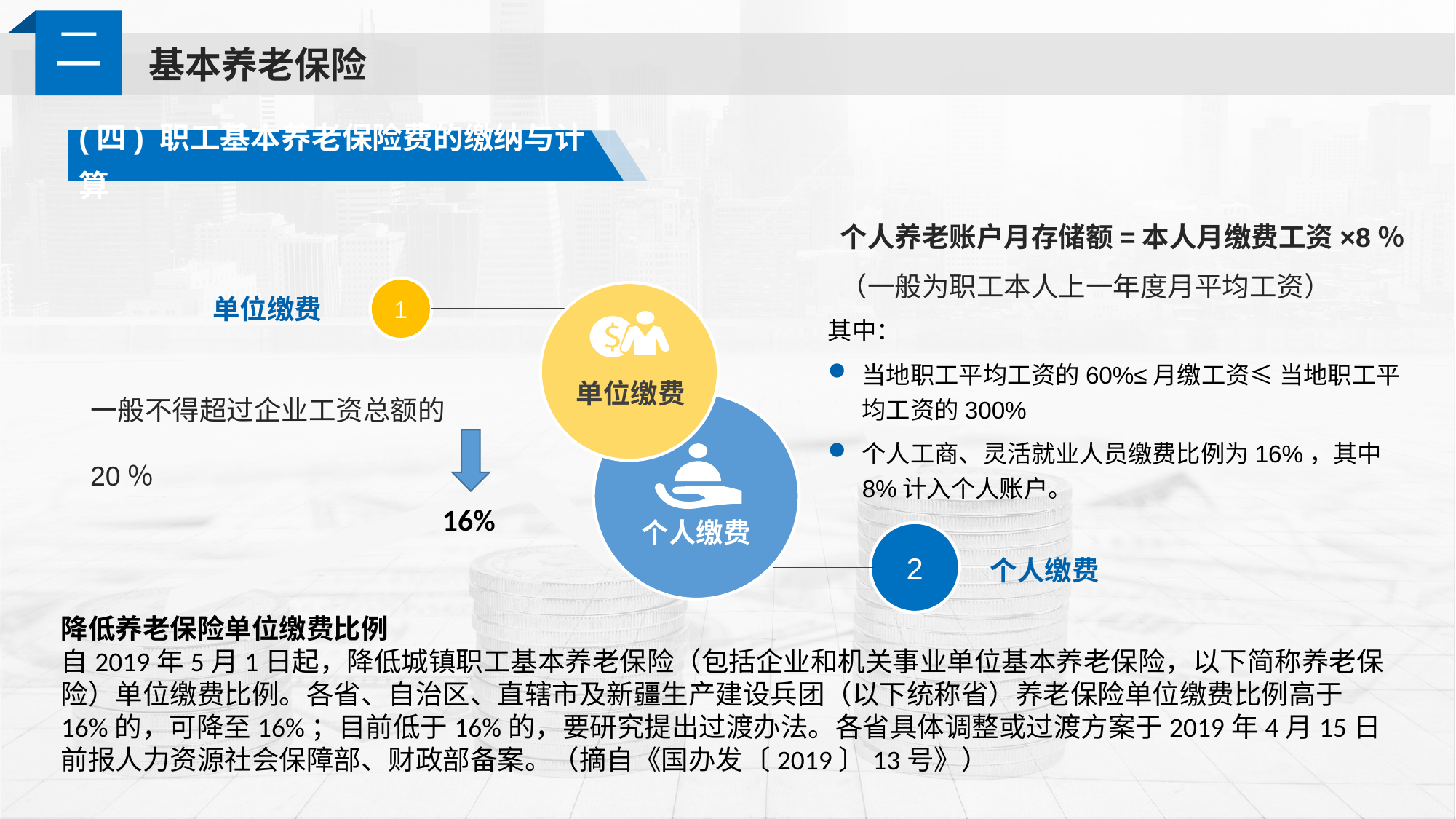

二
基本养老保险
(四) 职工基本养老保险费的缴纳与计算

个人养老账户月存储额=本人月缴费工资×8％
（一般为职工本人上一年度月平均工资）
1

单位缴费
单位缴费
其中：
当地职工平均工资的60%≤月缴工资≤ 当地职工平均工资的300%
个人工商、灵活就业人员缴费比例为16%，其中8%计入个人账户。
一般不得超过企业工资总额的20％

16%
个人缴费
2
个人缴费
降低养老保险单位缴费比例
自2019年5月1日起，降低城镇职工基本养老保险（包括企业和机关事业单位基本养老保险，以下简称养老保险）单位缴费比例。各省、自治区、直辖市及新疆生产建设兵团（以下统称省）养老保险单位缴费比例高于16%的，可降至16%；目前低于16%的，要研究提出过渡办法。各省具体调整或过渡方案于2019年4月15日前报人力资源社会保障部、财政部备案。（摘自《国办发〔2019〕13号》）